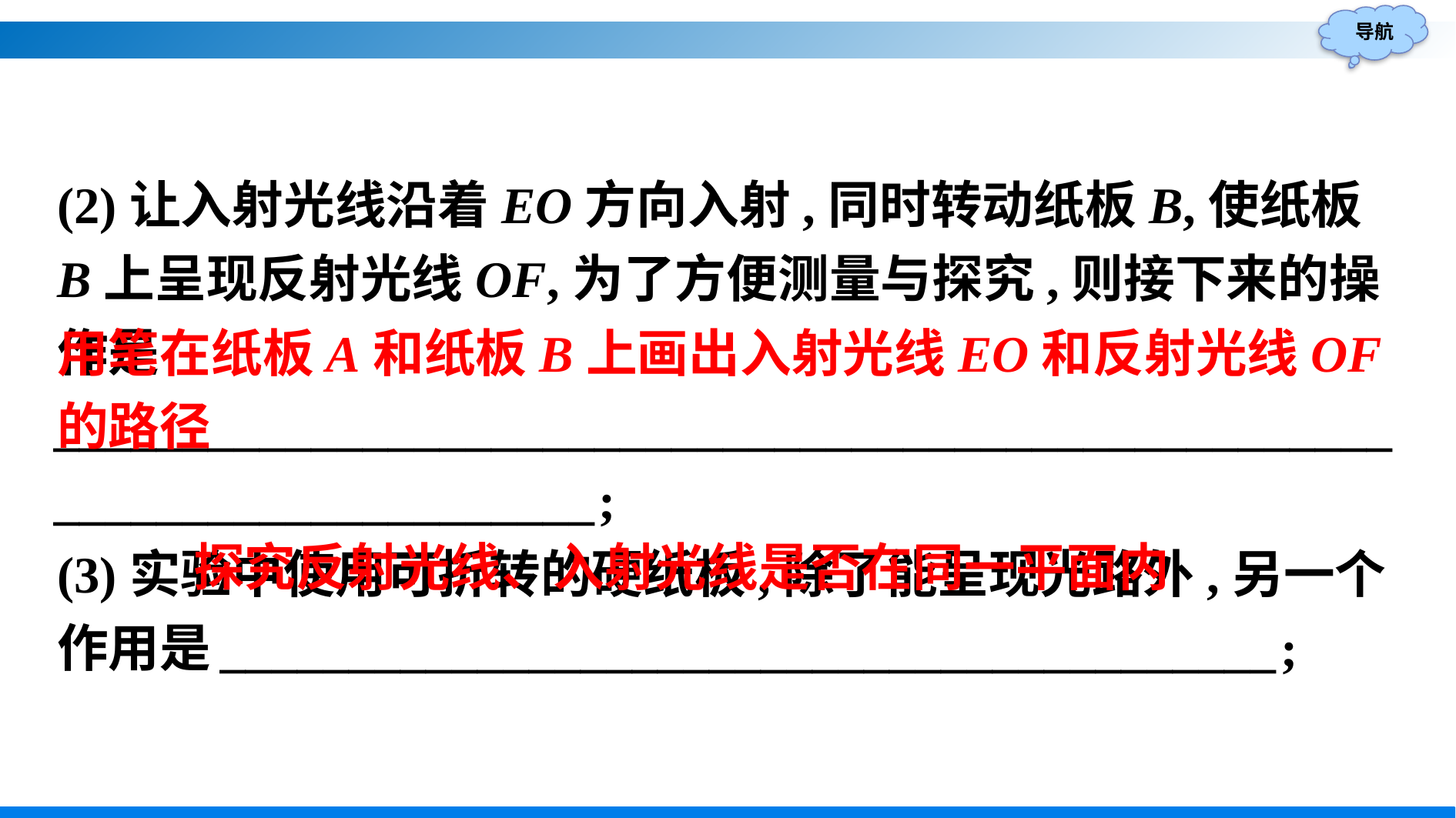

(2)让入射光线沿着EO方向入射,同时转动纸板B,使纸板B上呈现反射光线OF,为了方便测量与探究,则接下来的操作是____________________________________________________
_____________________;
(3)实验中使用可折转的硬纸板,除了能呈现光路外,另一个作用是_________________________________________;
用笔在纸板A和纸板B上画出入射光线EO和反射光线OF的路径
探究反射光线、入射光线是否在同一平面内